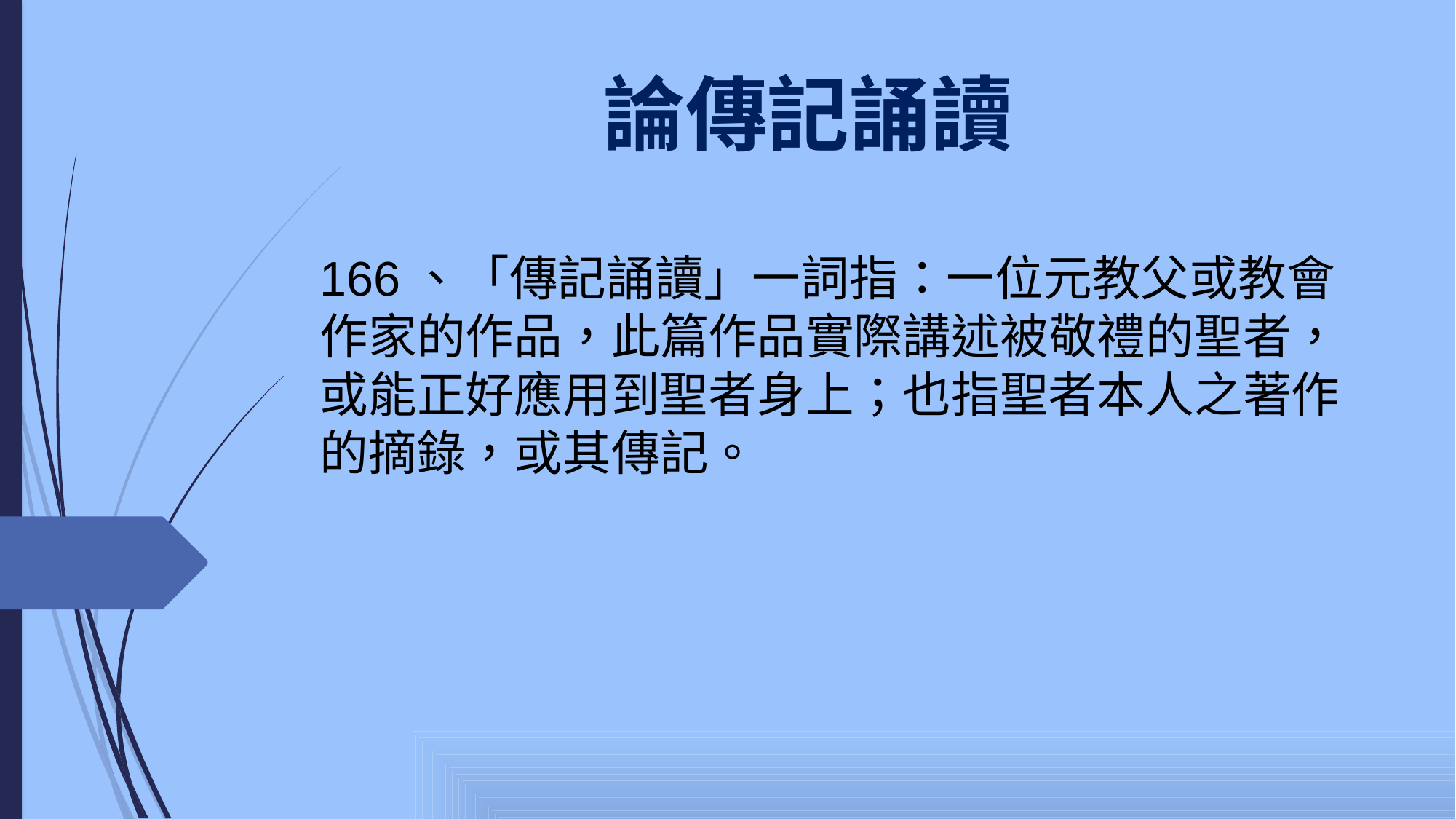

# 論傳記誦讀
166、「傳記誦讀」一詞指：一位元教父或教會作家的作品，此篇作品實際講述被敬禮的聖者，或能正好應用到聖者身上；也指聖者本人之著作的摘錄，或其傳記。